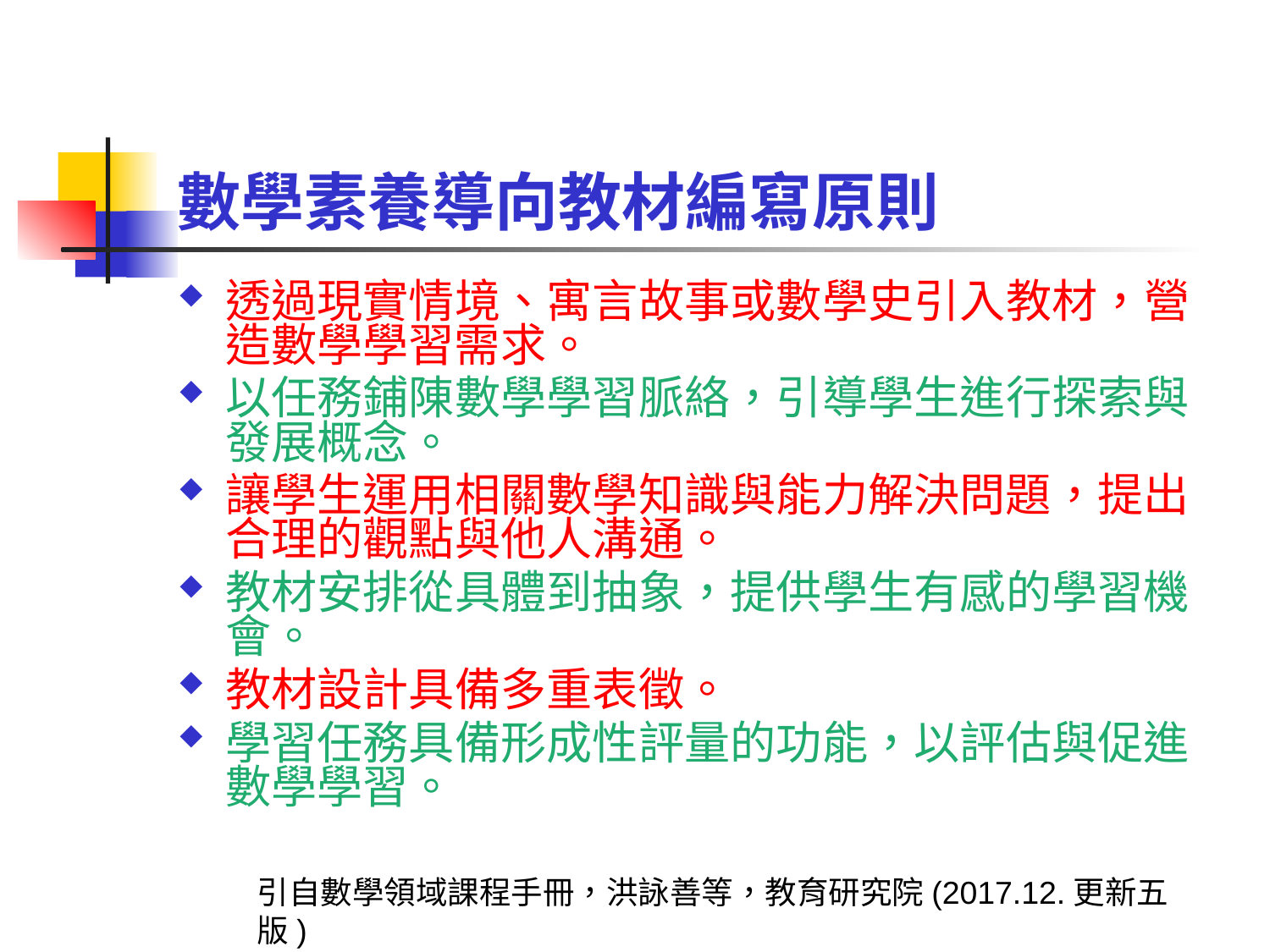

# 數學素養導向教材編寫原則
透過現實情境、寓言故事或數學史引入教材，營造數學學習需求。
以任務鋪陳數學學習脈絡，引導學生進行探索與發展概念。
讓學生運用相關數學知識與能力解決問題，提出合理的觀點與他人溝通。
教材安排從具體到抽象，提供學生有感的學習機會。
教材設計具備多重表徵。
學習任務具備形成性評量的功能，以評估與促進數學學習。

引自數學領域課程手冊，洪詠善等，教育研究院(2017.12.更新五版)